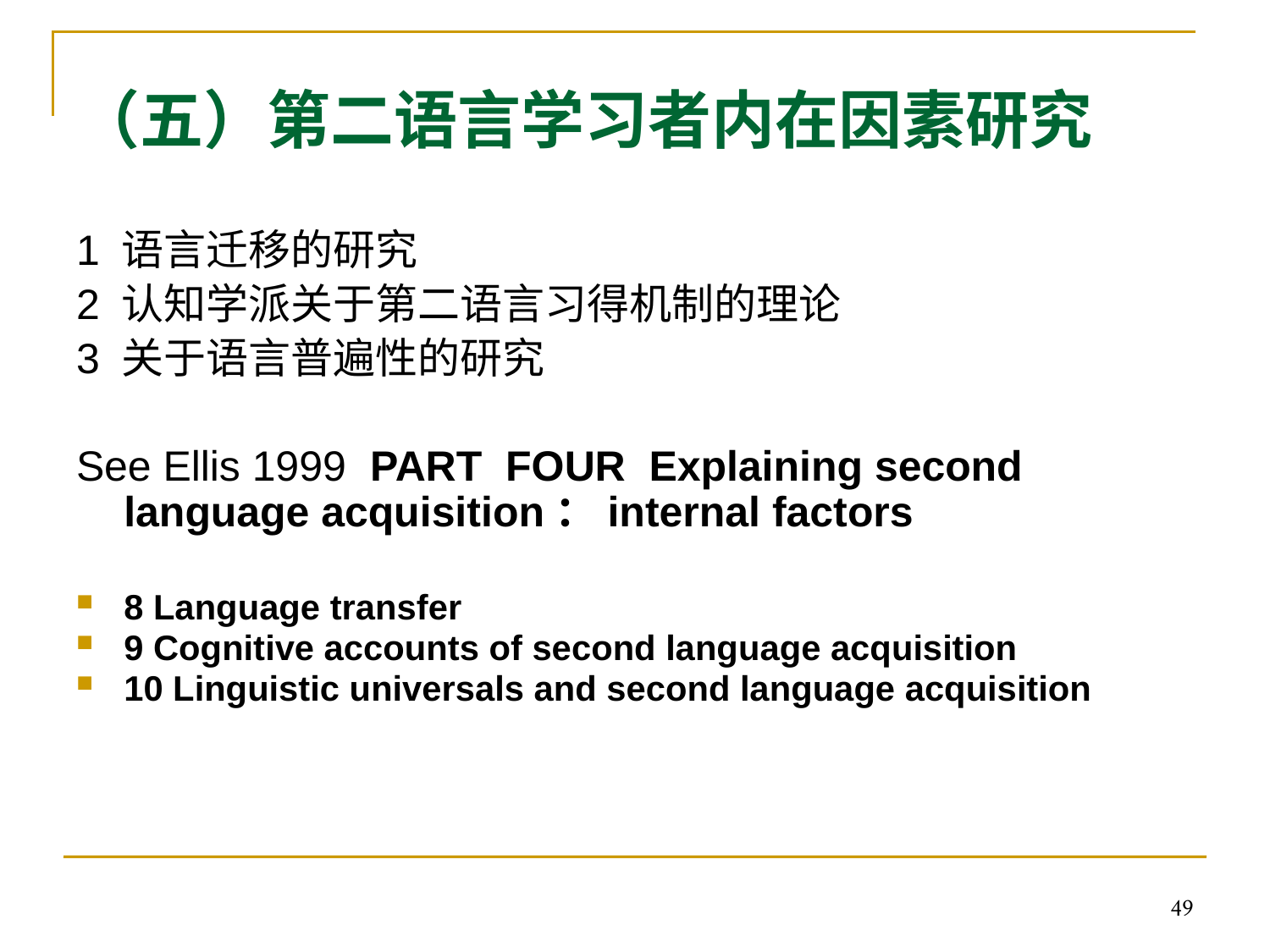

# （五）第二语言学习者内在因素研究
1 语言迁移的研究
2 认知学派关于第二语言习得机制的理论
3 关于语言普遍性的研究

See Ellis 1999  PART  FOUR  Explaining second language acquisition：internal factors

8 Language transfer
9 Cognitive accounts of second language acquisition
10 Linguistic universals and second language acquisition

49